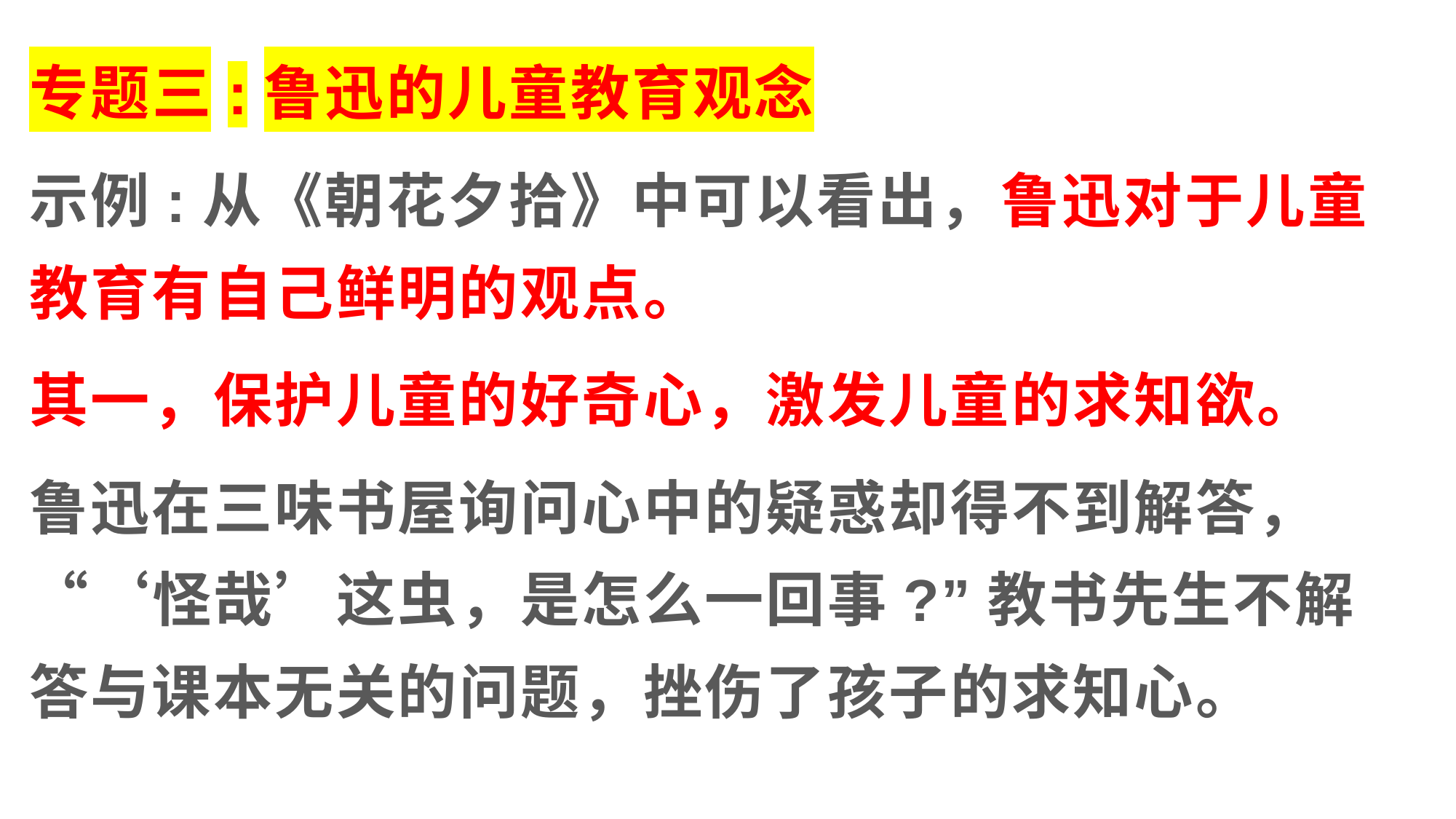

专题三:鲁迅的儿童教育观念
示例:从《朝花夕拾》中可以看出，鲁迅对于儿童教育有自己鲜明的观点。
其一，保护儿童的好奇心，激发儿童的求知欲。
鲁迅在三味书屋询问心中的疑惑却得不到解答，“‘怪哉’这虫，是怎么一回事?”教书先生不解答与课本无关的问题，挫伤了孩子的求知心。